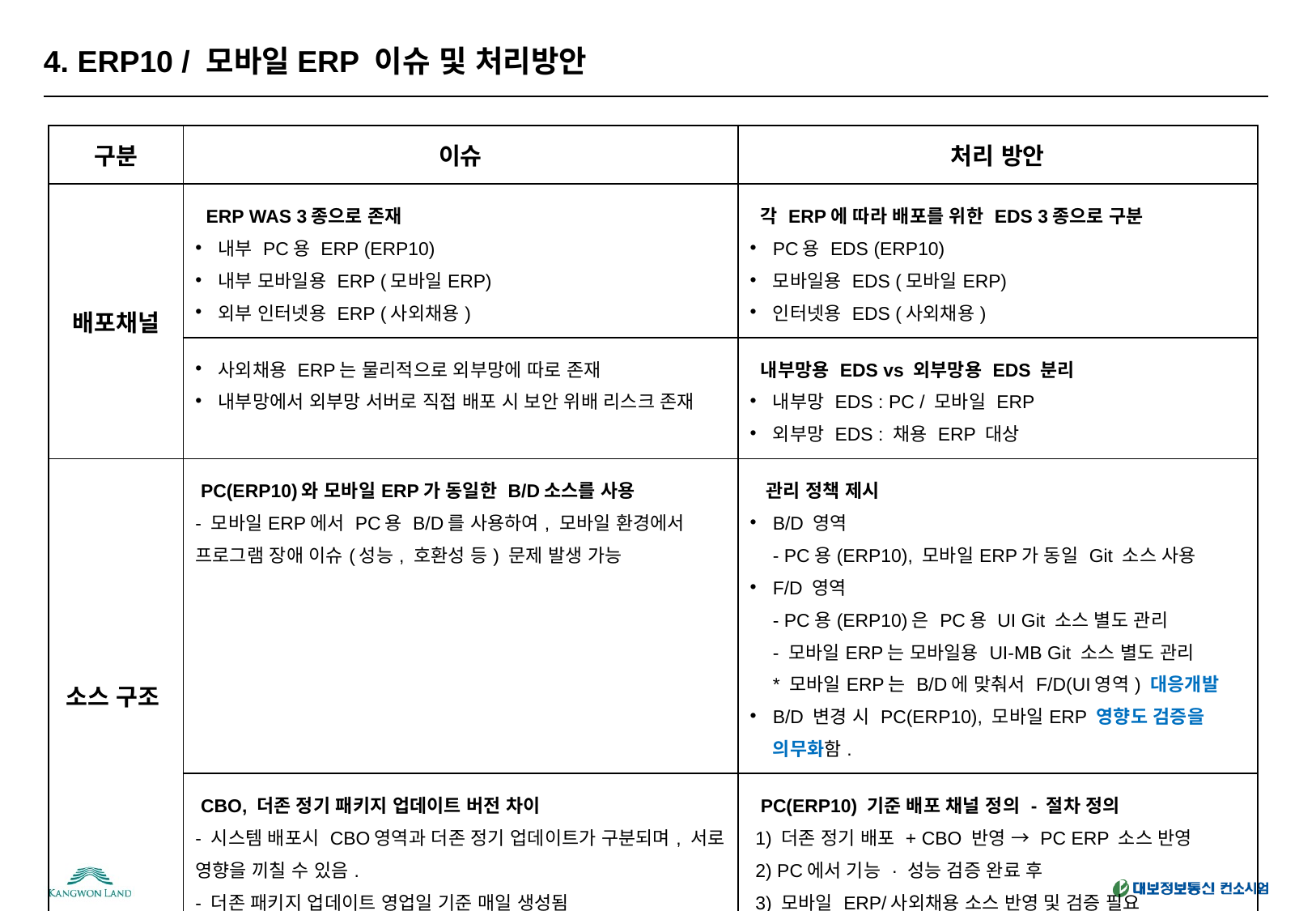

# 4. ERP10 / 모바일ERP 이슈 및 처리방안
| 구분 | 이슈 | 처리 방안 |
| --- | --- | --- |
| 배포채널 | ERP WAS 3종으로 존재 내부 PC용 ERP (ERP10) 내부 모바일용 ERP (모바일ERP) 외부 인터넷용 ERP (사외채용) | 각 ERP에 따라 배포를 위한 EDS 3종으로 구분 PC용 EDS (ERP10) 모바일용 EDS (모바일ERP) 인터넷용 EDS (사외채용) |
|  | 사외채용 ERP는 물리적으로 외부망에 따로 존재 내부망에서 외부망 서버로 직접 배포 시 보안 위배 리스크 존재 | 내부망용 EDS vs 외부망용 EDS 분리 내부망 EDS : PC / 모바일 ERP 외부망 EDS : 채용 ERP 대상 |
| 소스 구조 | PC(ERP10)와 모바일ERP가 동일한 B/D소스를 사용 - 모바일ERP에서 PC용 B/D를 사용하여, 모바일 환경에서 프로그램 장애 이슈(성능, 호환성 등) 문제 발생 가능 | 관리 정책 제시 B/D 영역 - PC용(ERP10), 모바일ERP가 동일 Git 소스 사용 F/D 영역 - PC용(ERP10)은 PC용 UI Git 소스 별도 관리 - 모바일ERP는 모바일용 UI-MB Git 소스 별도 관리 \* 모바일ERP는 B/D에 맞춰서 F/D(UI영역) 대응개발 B/D 변경 시 PC(ERP10), 모바일ERP 영향도 검증을 의무화함. |
|  | CBO, 더존 정기 패키지 업데이트 버전 차이 - 시스템 배포시 CBO영역과 더존 정기 업데이트가 구분되며, 서로 영향을 끼칠 수 있음. - 더존 패키지 업데이트 영업일 기준 매일 생성됨 (F/D · B/D · DB 스키마 포함 가능) | PC(ERP10) 기준 배포 채널 정의 - 절차 정의 1) 더존 정기 배포 + CBO 반영 → PC ERP 소스 반영 2) PC에서 기능 · 성능 검증 완료 후 3) 모바일 ERP/사외채용 소스 반영 및 검증 필요 |